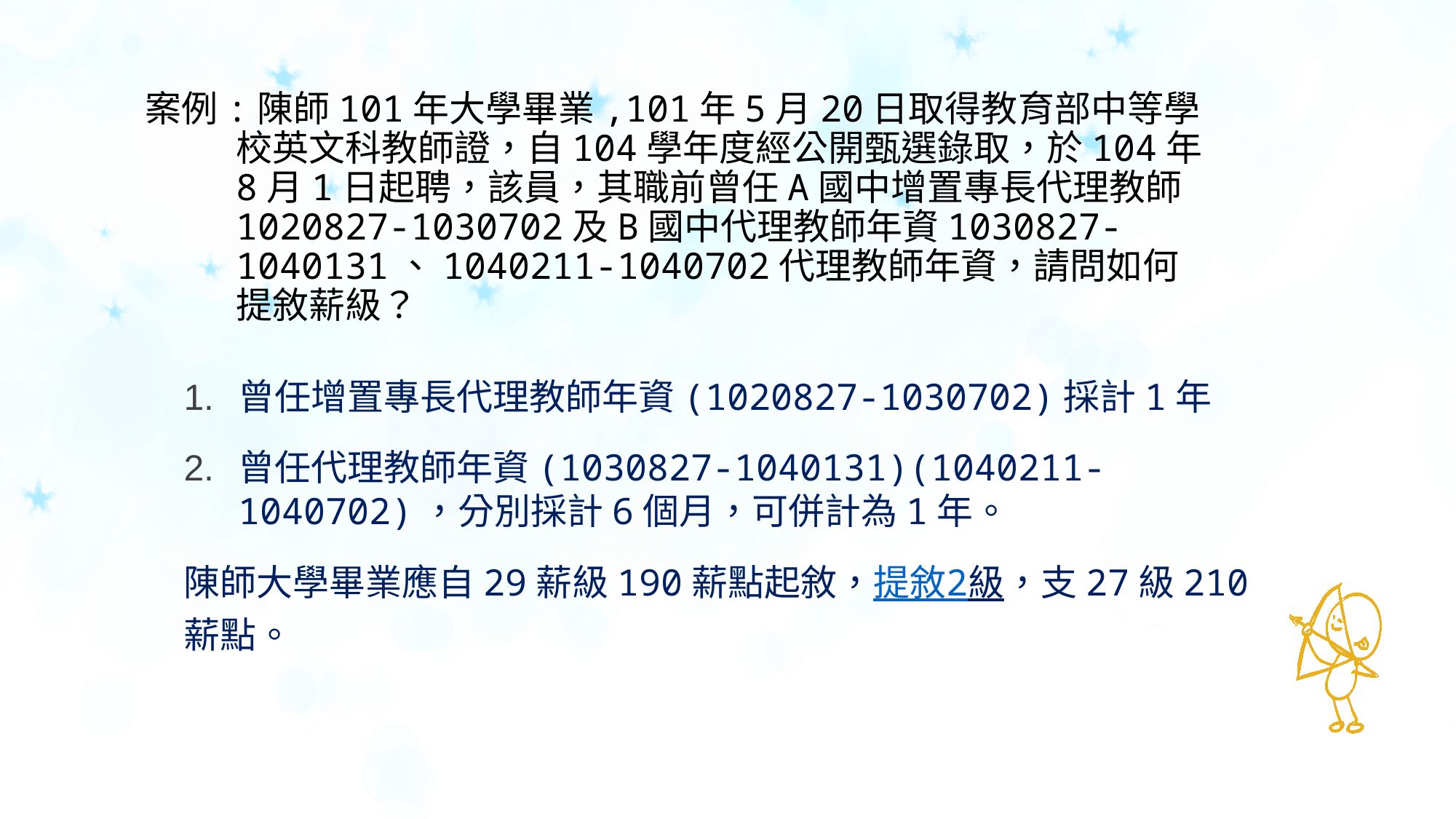

案例:陳師101年大學畢業,101年5月20日取得教育部中等學校英文科教師證，自104學年度經公開甄選錄取，於104年8月1日起聘，該員，其職前曾任A國中增置專長代理教師1020827-1030702及B國中代理教師年資1030827-1040131、1040211-1040702代理教師年資，請問如何提敘薪級？
曾任增置專長代理教師年資(1020827-1030702)採計1年
曾任代理教師年資(1030827-1040131)(1040211-1040702)，分別採計6個月，可併計為1年。
陳師大學畢業應自29薪級190薪點起敘，提敘2級，支27級210薪點。